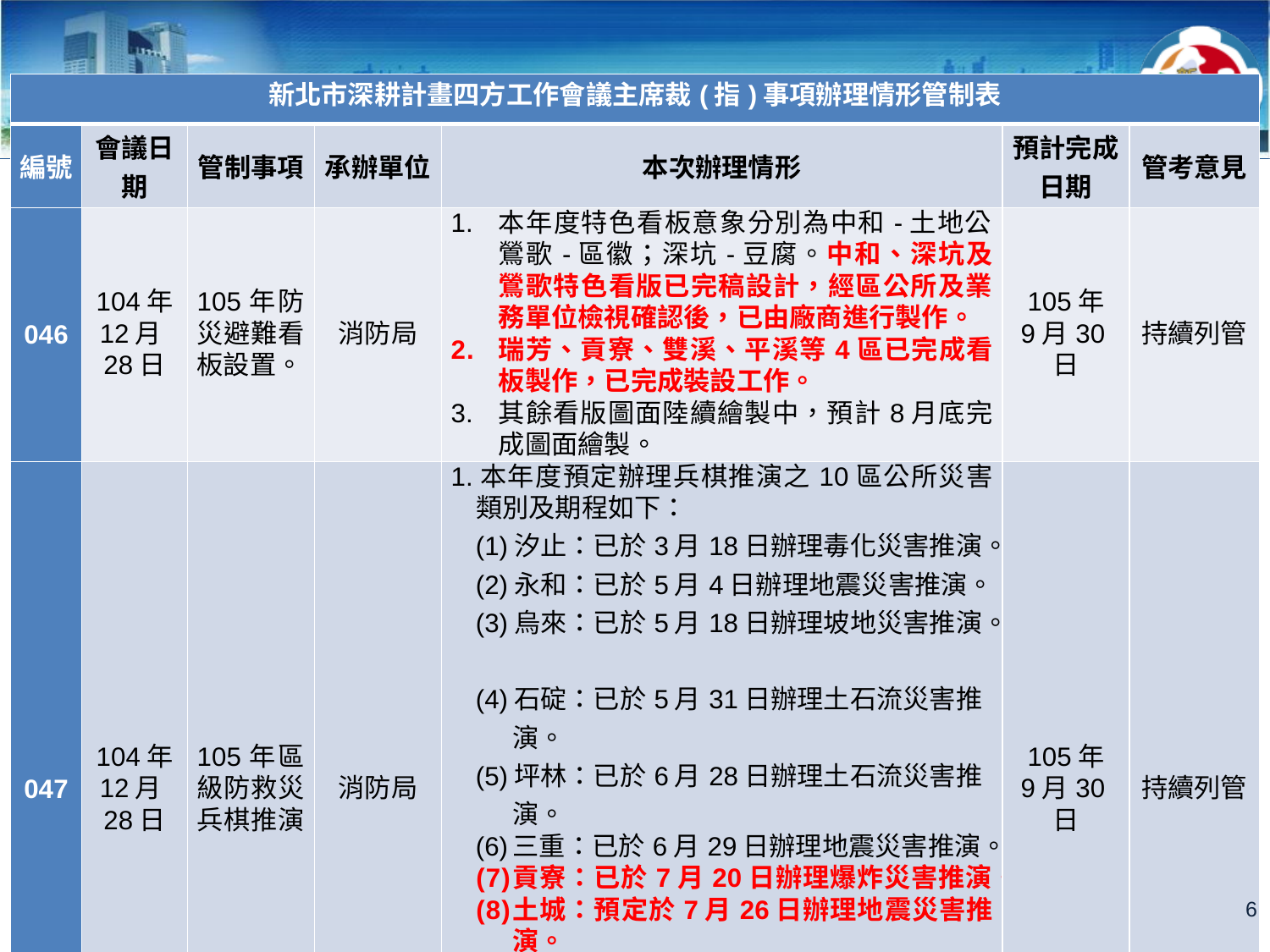

| 新北市深耕計畫四方工作會議主席裁(指)事項辦理情形管制表 |  |  |  |  |  |  |
| --- | --- | --- | --- | --- | --- | --- |
| 編號 | 會議日期 | 管制事項 | 承辦單位 | 本次辦理情形 | 預計完成日期 | 管考意見 |
| 046 | 104年 12月28日 | 105年防災避難看板設置。 | 消防局 | 本年度特色看板意象分別為中和-土地公；鶯歌-區徽；深坑-豆腐。中和、深坑及鶯歌特色看版已完稿設計，經區公所及業務單位檢視確認後，已由廠商進行製作。 瑞芳、貢寮、雙溪、平溪等4區已完成看板製作，已完成裝設工作。 其餘看版圖面陸續繪製中，預計8月底完成圖面繪製。 | 105年 9月30日 | 持續列管 |
| 047 | 104年 12月28日 | 105年區級防救災兵棋推演。 | 消防局 | 1.本年度預定辦理兵棋推演之10區公所災害類別及期程如下： (1)汐止：已於3月18日辦理毒化災害推演。 (2)永和：已於5月4日辦理地震災害推演。 (3)烏來：已於5月18日辦理坡地災害推演。 (4)石碇：已於5月31日辦理土石流災害推演。 (5)坪林：已於6月28日辦理土石流災害推演。 (6) 三重：已於6月29日辦理地震災害推演。 貢寮：已於7月20日辦理爆炸災害推演。 土城：預定於7月26日辦理地震災害推演。 中和：6月22日提供地震災害境況模擬資料予公所撰寫腳本，預訂8月9日推演。 (10)平溪：7月11日提供坡地災害境況模擬資料予公所撰寫腳本，預訂8月18日推演。 | 105年 9月30日 | 持續列管 |
6